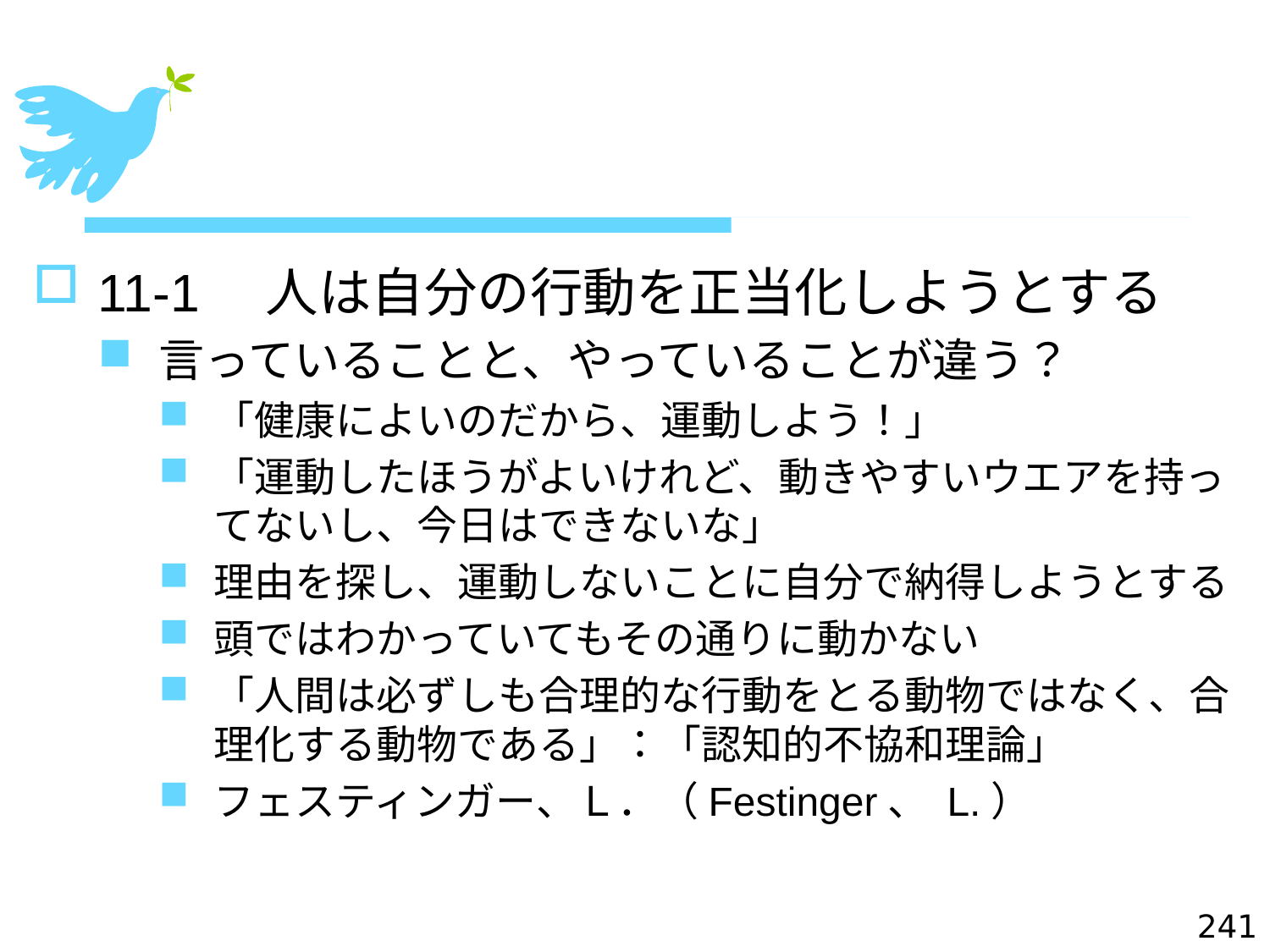

#
11-1　人は自分の行動を正当化しようとする
言っていることと、やっていることが違う？
「健康によいのだから、運動しよう！」
「運動したほうがよいけれど、動きやすいウエアを持ってないし、今日はできないな」
理由を探し、運動しないことに自分で納得しようとする
頭ではわかっていてもその通りに動かない
「人間は必ずしも合理的な行動をとる動物ではなく、合理化する動物である」：「認知的不協和理論」
フェスティンガー、Ｌ．（Festinger、 L.）
241